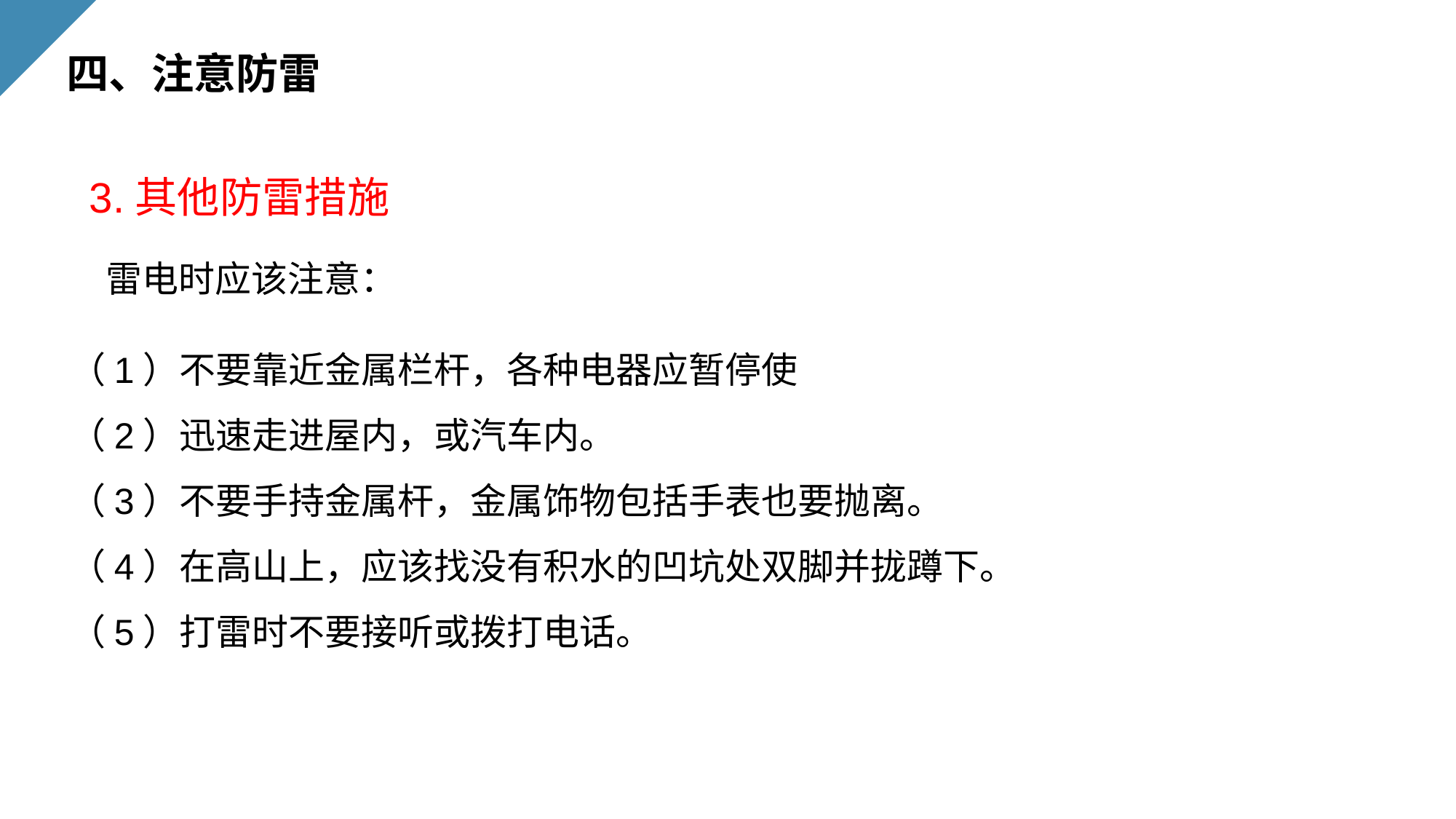

四、注意防雷
3.其他防雷措施
雷电时应该注意：
（1）不要靠近金属栏杆，各种电器应暂停使
（2）迅速走进屋内，或汽车内。
（3）不要手持金属杆，金属饰物包括手表也要抛离。
（4）在高山上，应该找没有积水的凹坑处双脚并拢蹲下。
（5）打雷时不要接听或拨打电话。